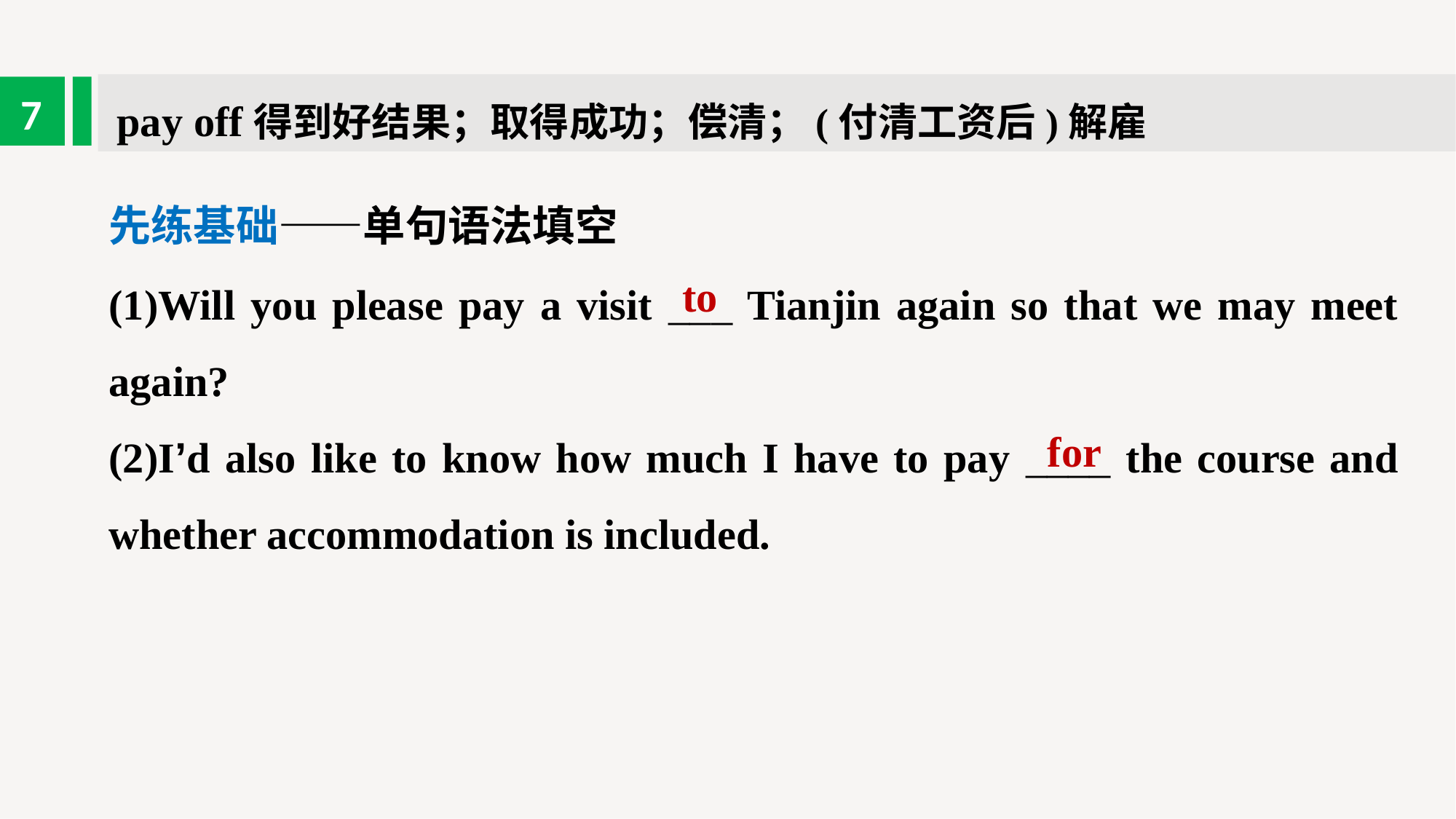

pay off得到好结果；取得成功；偿清；(付清工资后)解雇

7
先练基础——单句语法填空
(1)Will you please pay a visit ___ Tianjin again so that we may meet again?
(2)I’d also like to know how much I have to pay ____ the course and whether accommodation is included.
to
for